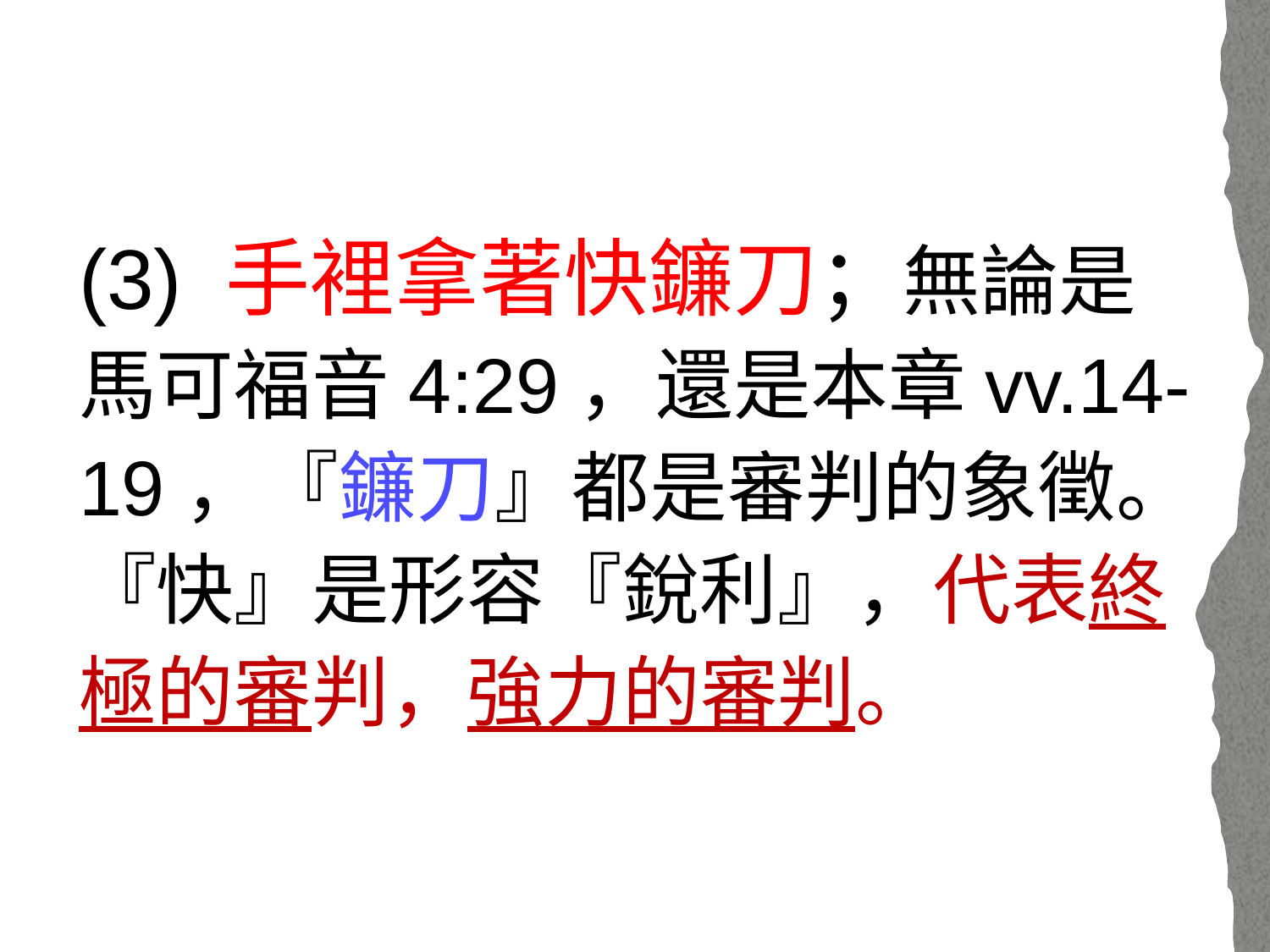

(3) 手裡拿著快鐮刀；無論是馬可福音4:29，還是本章vv.14-19，『鐮刀』都是審判的象徵。『快』是形容『銳利』，代表終極的審判，強力的審判。